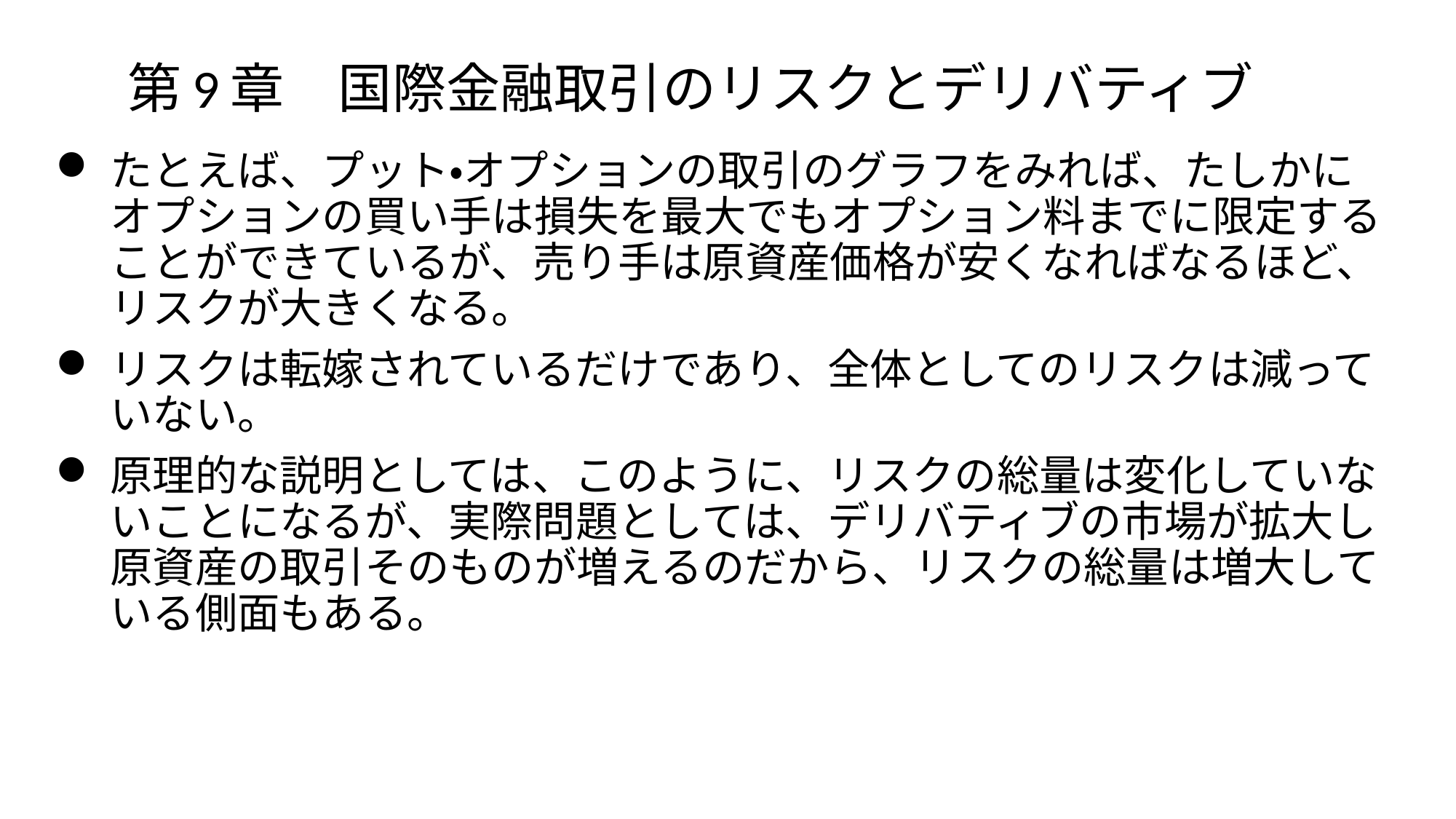

# 第9章　国際金融取引のリスクとデリバティブ
たとえば、プット・オプションの取引のグラフをみれば、たしかにオプションの買い手は損失を最大でもオプション料までに限定することができているが、売り手は原資産価格が安くなればなるほど、リスクが大きくなる。
リスクは転嫁されているだけであり、全体としてのリスクは減っていない。
原理的な説明としては、このように、リスクの総量は変化していないことになるが、実際問題としては、デリバティブの市場が拡大し原資産の取引そのものが増えるのだから、リスクの総量は増大している側面もある。